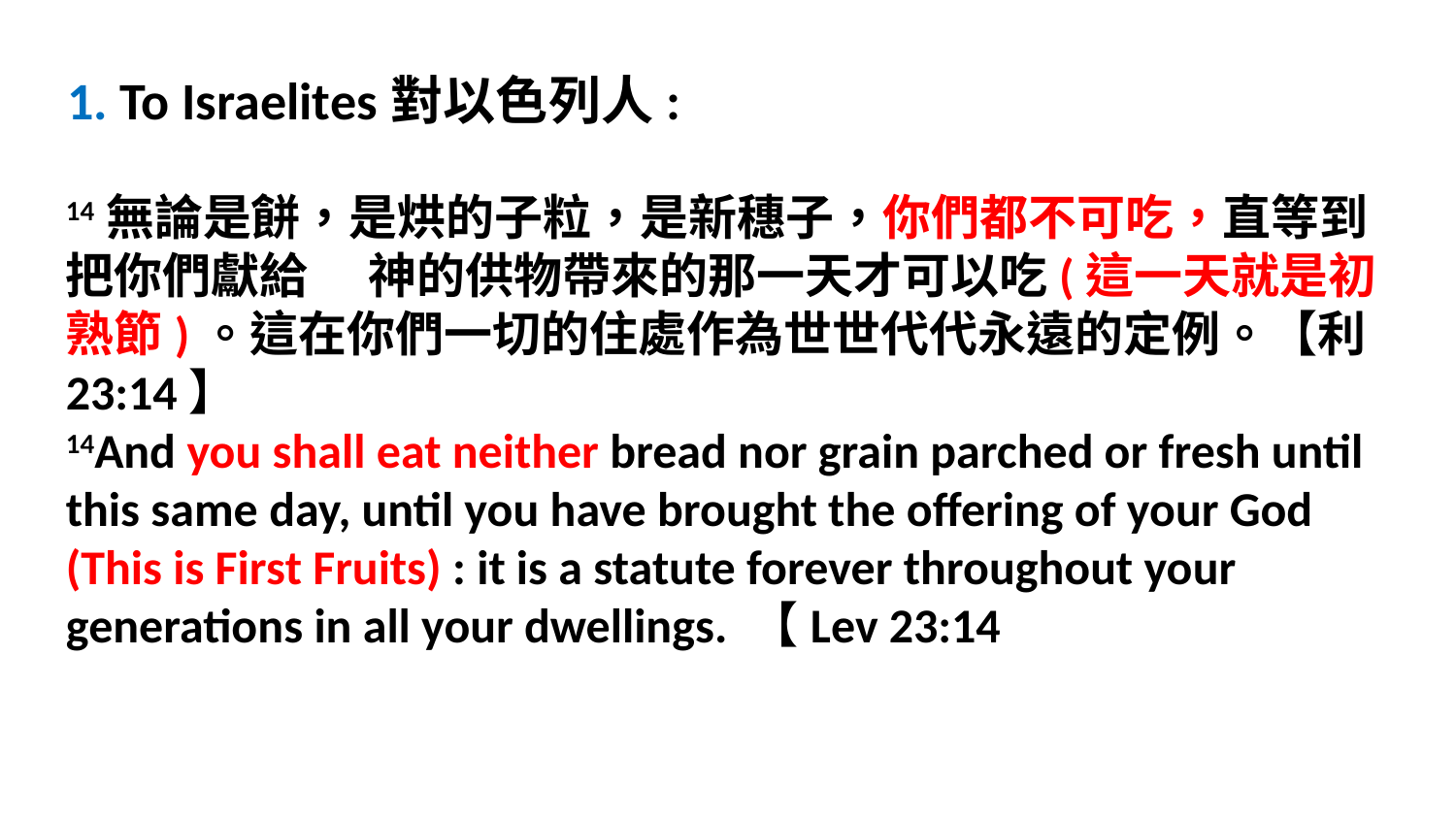

1. To Israelites對以色列人:
14無論是餅，是烘的子粒，是新穗子，你們都不可吃，直等到把你們獻給　 神的供物帶來的那一天才可以吃(這一天就是初熟節)。這在你們一切的住處作為世世代代永遠的定例。【利 23:14】
14And you shall eat neither bread nor grain parched or fresh until this same day, until you have brought the offering of your God (This is First Fruits) : it is a statute forever throughout your generations in all your dwellings. 【Lev 23:14